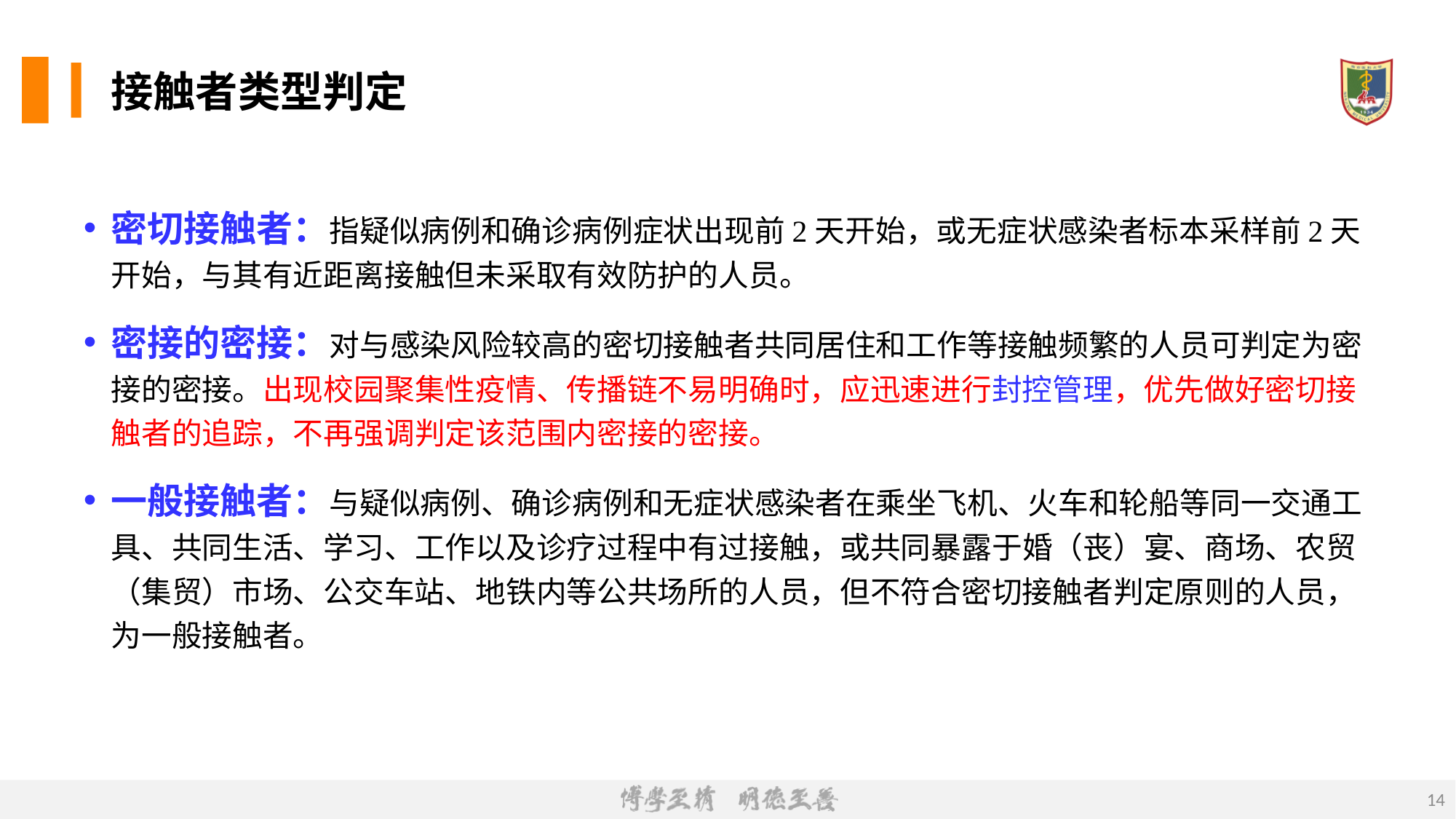

# 接触者类型判定
密切接触者：指疑似病例和确诊病例症状出现前2天开始，或无症状感染者标本采样前2天开始，与其有近距离接触但未采取有效防护的人员。
密接的密接：对与感染风险较高的密切接触者共同居住和工作等接触频繁的人员可判定为密接的密接。出现校园聚集性疫情、传播链不易明确时，应迅速进行封控管理，优先做好密切接触者的追踪，不再强调判定该范围内密接的密接。
一般接触者：与疑似病例、确诊病例和无症状感染者在乘坐飞机、火车和轮船等同一交通工具、共同生活、学习、工作以及诊疗过程中有过接触，或共同暴露于婚（丧）宴、商场、农贸（集贸）市场、公交车站、地铁内等公共场所的人员，但不符合密切接触者判定原则的人员，为一般接触者。
14